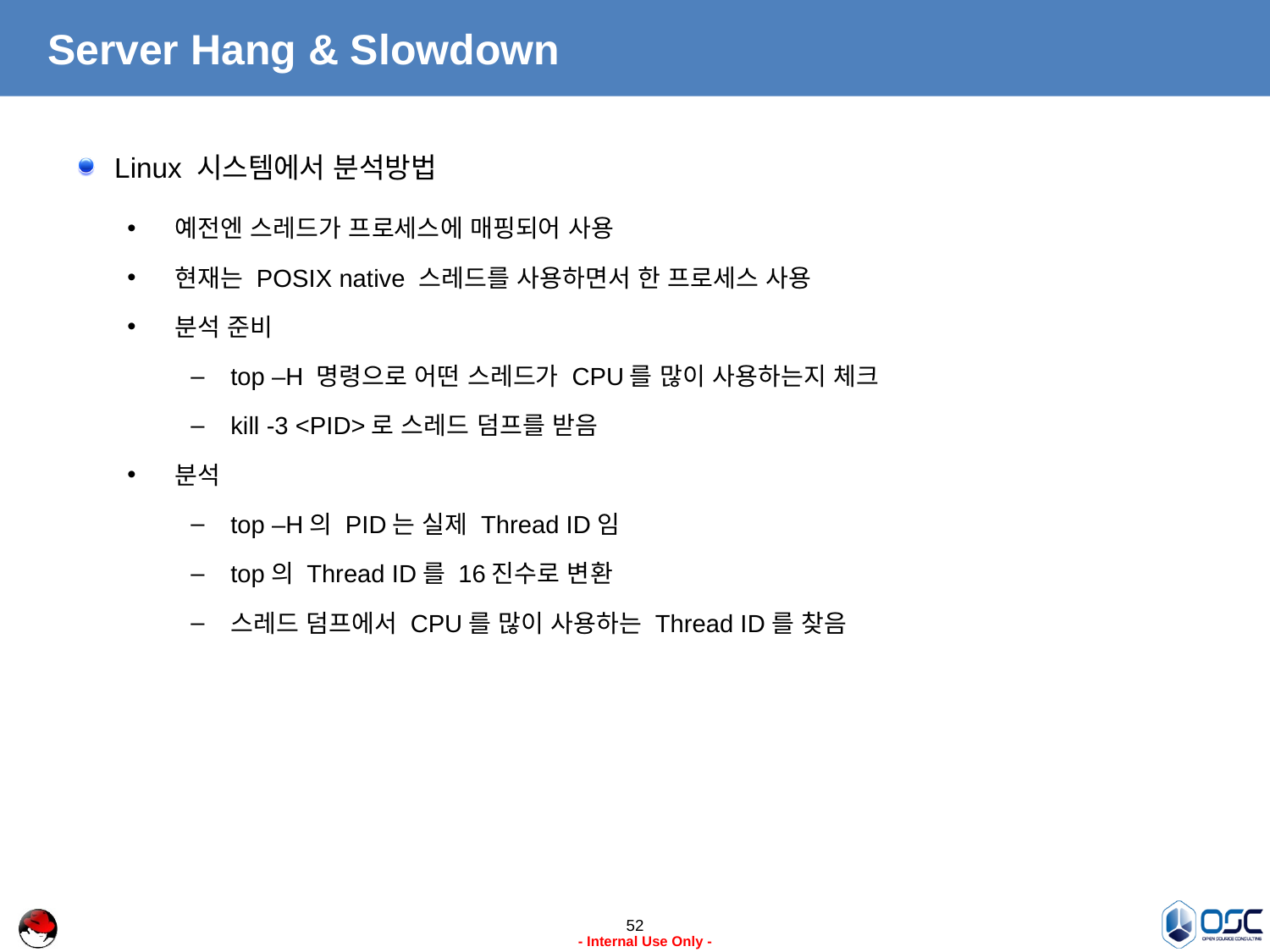

# Server Hang & Slowdown
Linux 시스템에서 분석방법
예전엔 스레드가 프로세스에 매핑되어 사용
현재는 POSIX native 스레드를 사용하면서 한 프로세스 사용
분석 준비
top –H 명령으로 어떤 스레드가 CPU를 많이 사용하는지 체크
kill -3 <PID>로 스레드 덤프를 받음
분석
top –H의 PID는 실제 Thread ID임
top의 Thread ID를 16진수로 변환
스레드 덤프에서 CPU를 많이 사용하는 Thread ID를 찾음